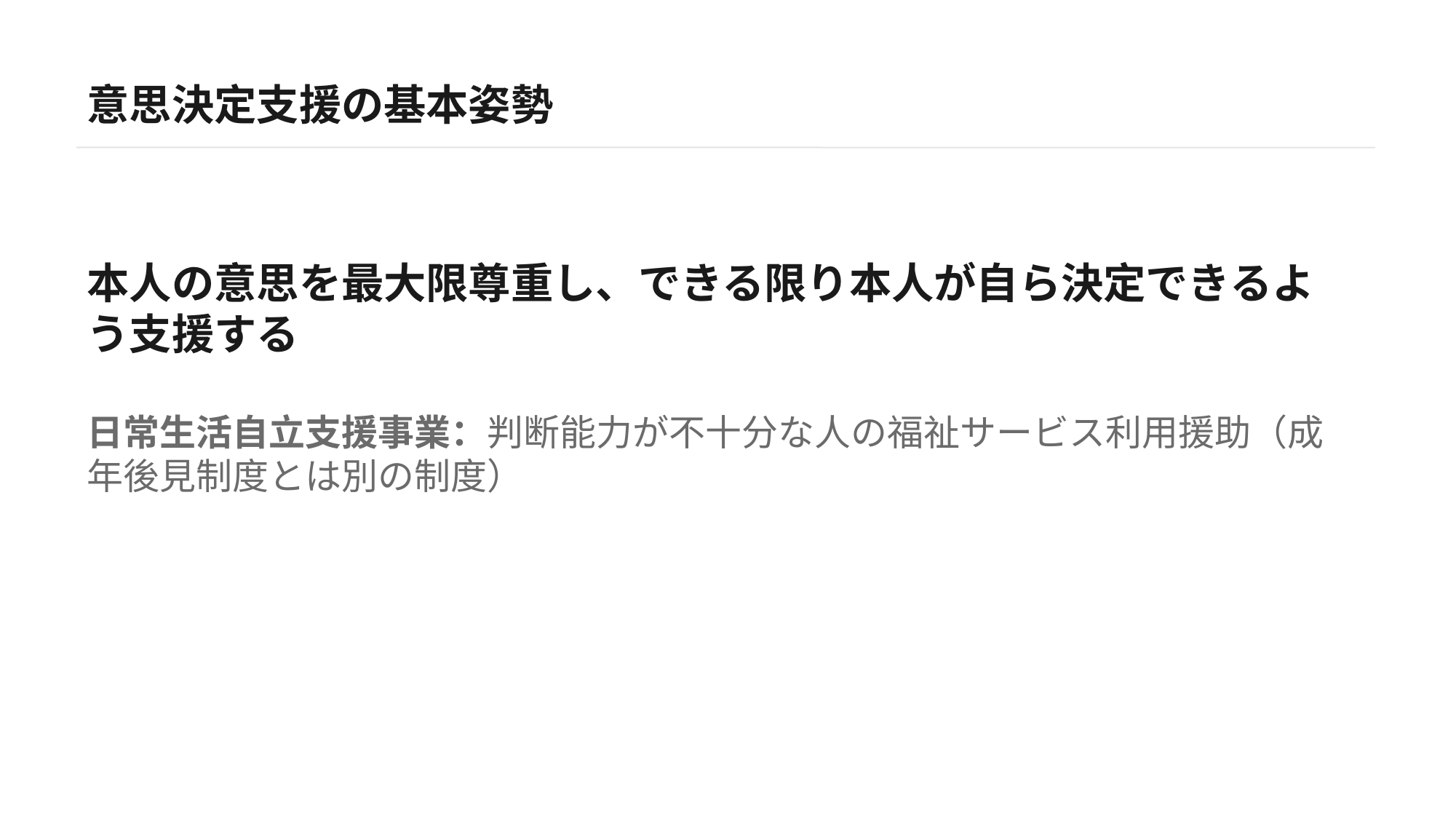

意思決定支援の基本姿勢

本人の意思を最大限尊重し、できる限り本人が自ら決定できるよう支援する
日常生活自立支援事業：判断能力が不十分な人の福祉サービス利用援助（成年後見制度とは別の制度）